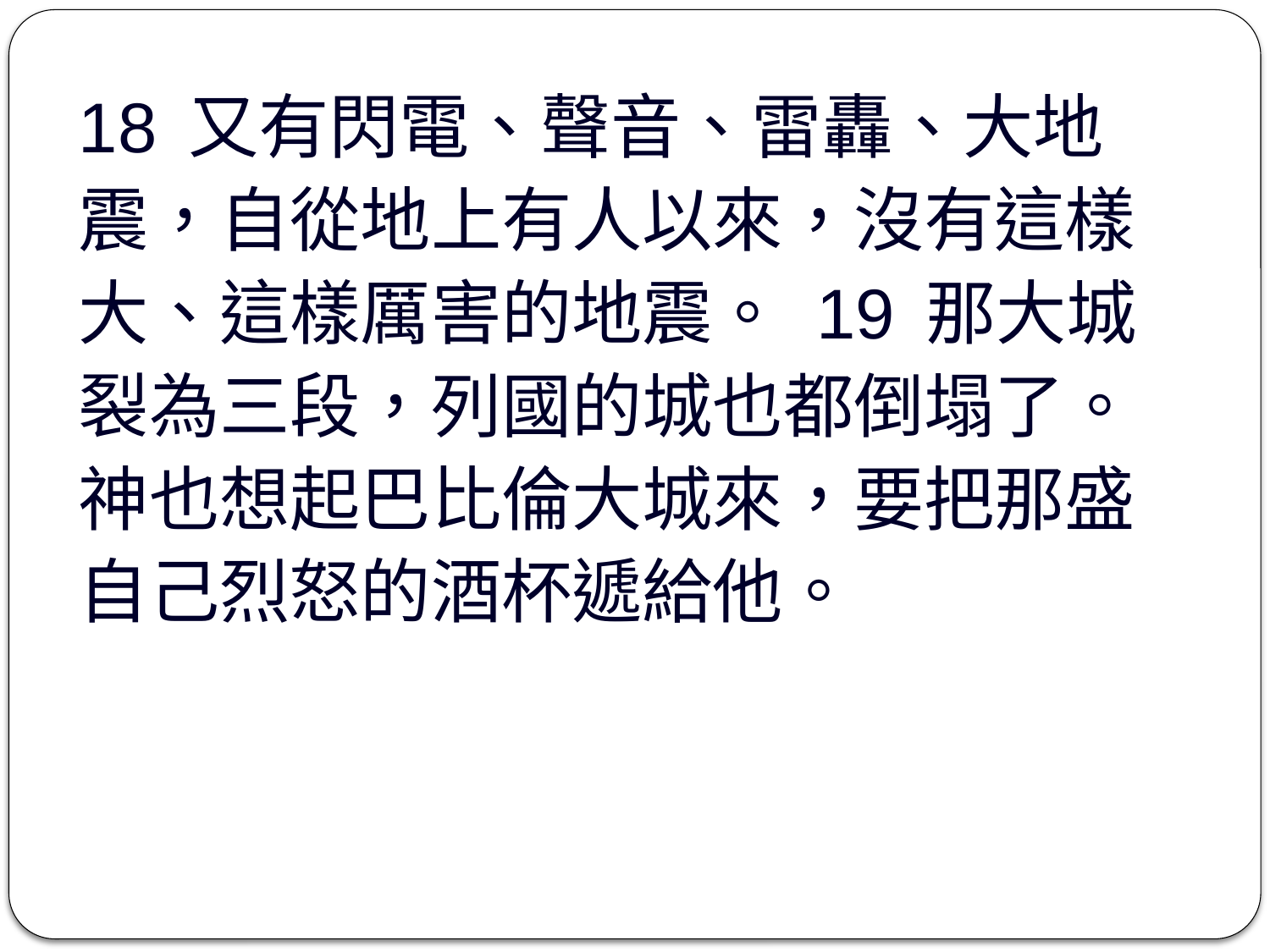

18 又有閃電、聲音、雷轟、大地震，自從地上有人以來，沒有這樣大、這樣厲害的地震。 19 那大城裂為三段，列國的城也都倒塌了。神也想起巴比倫大城來，要把那盛自己烈怒的酒杯遞給他。